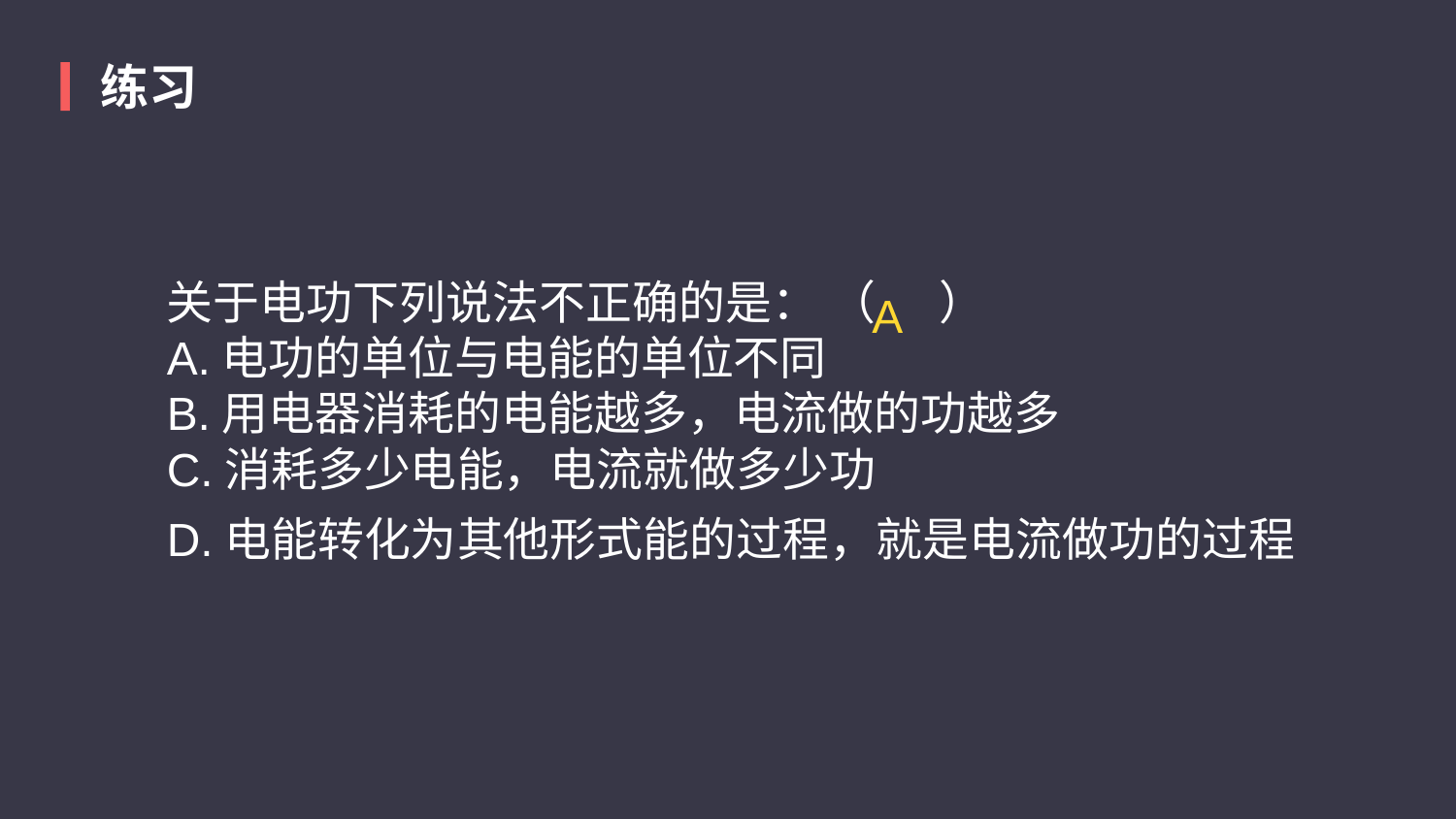

练习

关于电功下列说法不正确的是： （      ）
A.电功的单位与电能的单位不同
B.用电器消耗的电能越多，电流做的功越多
C.消耗多少电能，电流就做多少功
D.电能转化为其他形式能的过程，就是电流做功的过程
A